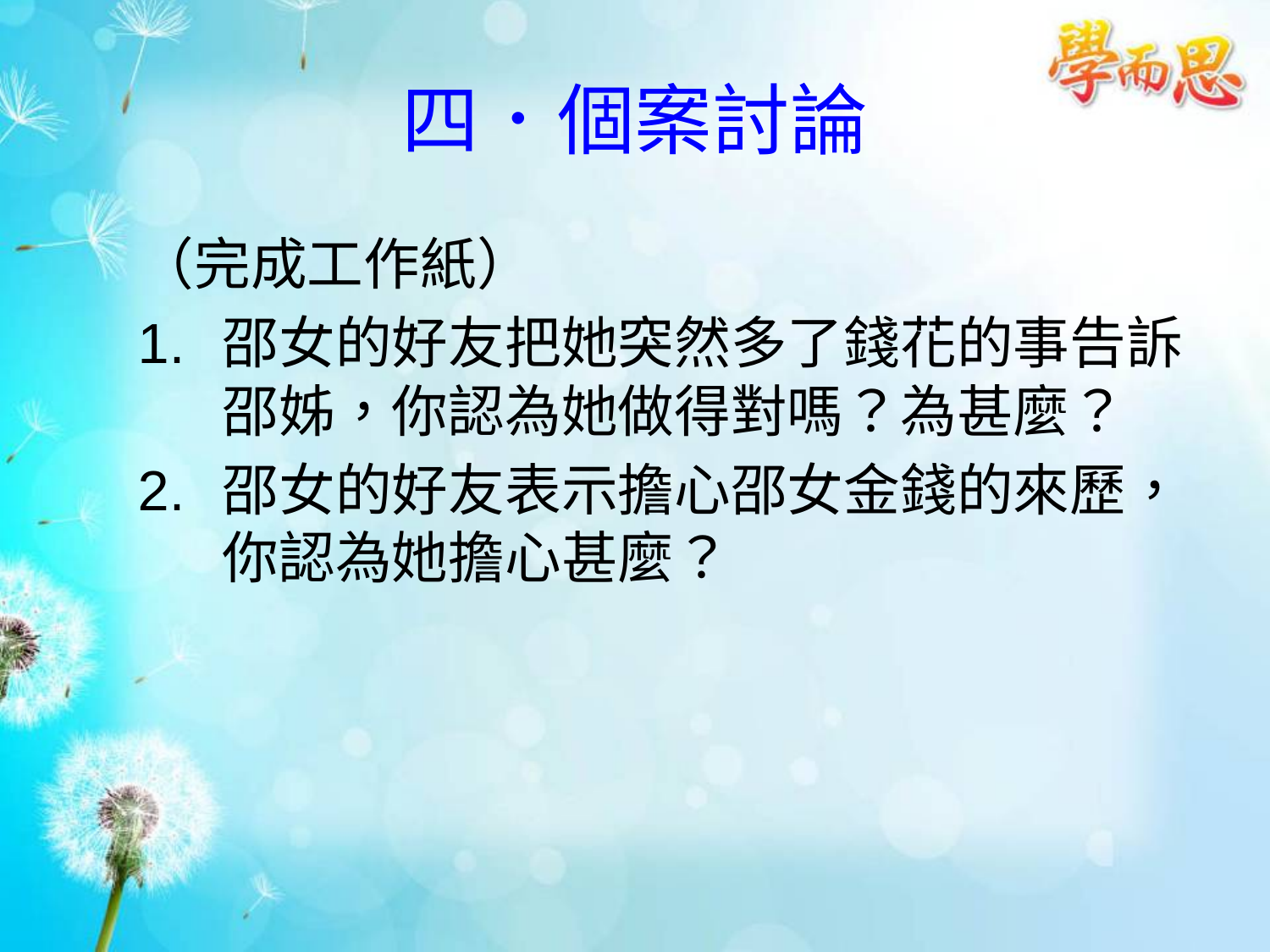

# 四．個案討論
（完成工作紙）
邵女的好友把她突然多了錢花的事告訴邵姊，你認為她做得對嗎？為甚麼？
邵女的好友表示擔心邵女金錢的來歷，你認為她擔心甚麼？